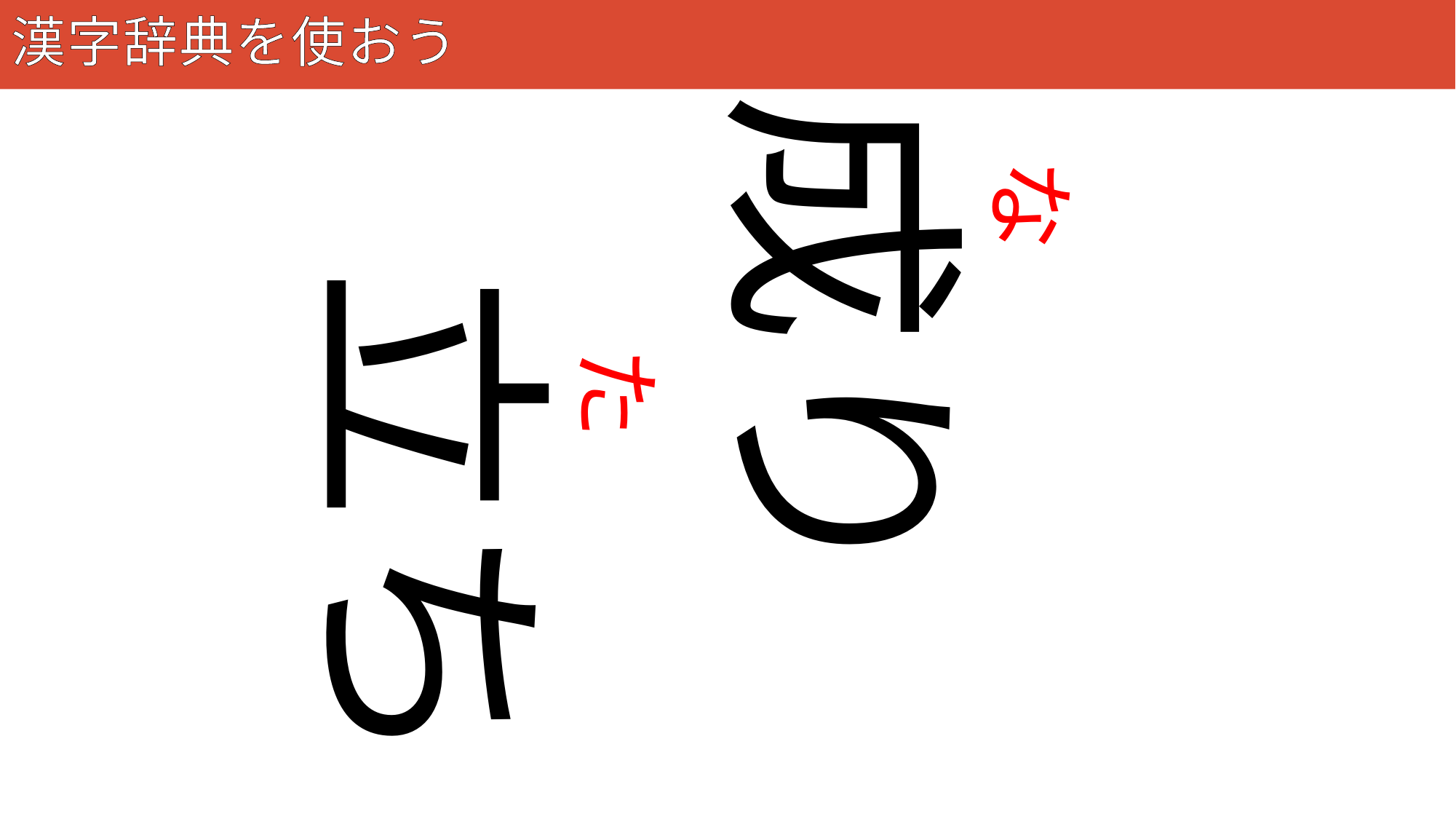

# 漢字辞典を使おう
20
成り
な
立ち
た